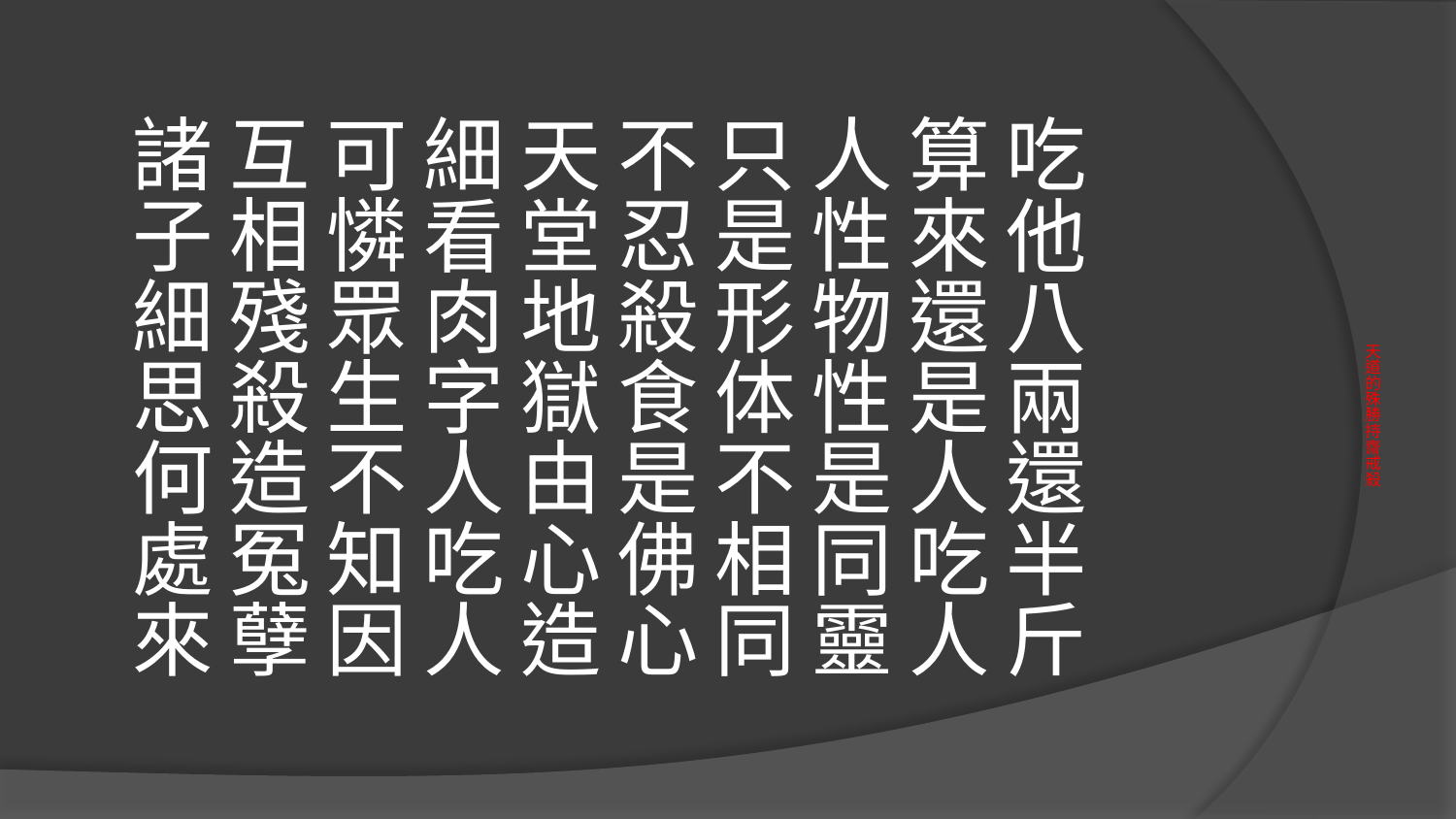

吃他八兩還半斤　 算來還是人吃人
人性物性是同靈　只是形体不相同　不忍殺食是佛心　天堂地獄由心造
細看肉字人吃人　可憐眾生不知因　互相殘殺造冤孽　諸子細思何處來
# 天道的殊勝持齋戒殺